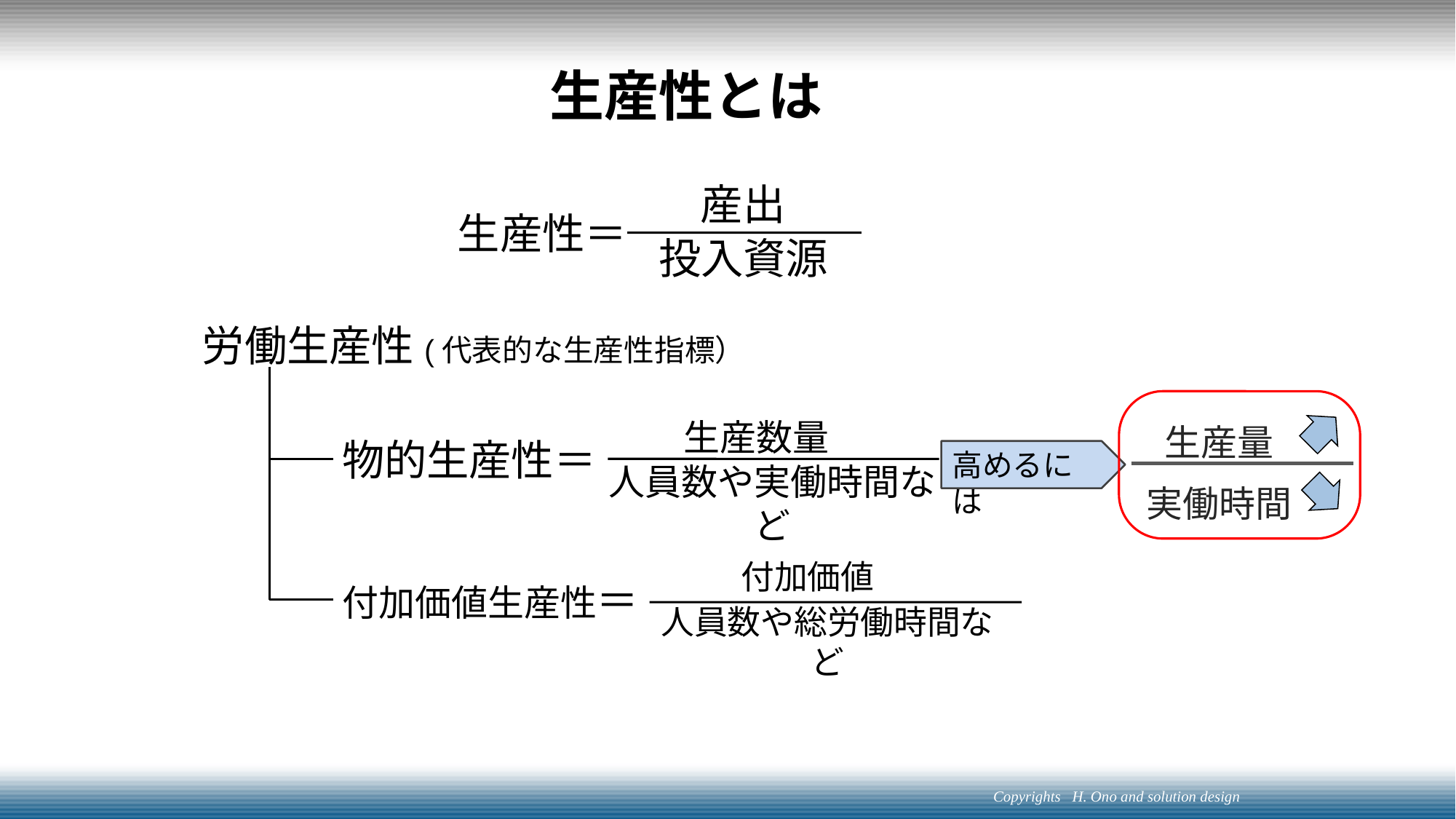

生産性とは
　産出
生産性＝
投入資源
労働生産性(代表的な生産性指標）
生産数量

人員数や実働時間など
物的生産性＝

付加価値
人員数や総労働時間など

付加価値生産性＝

生産量
実働時間

高めるには